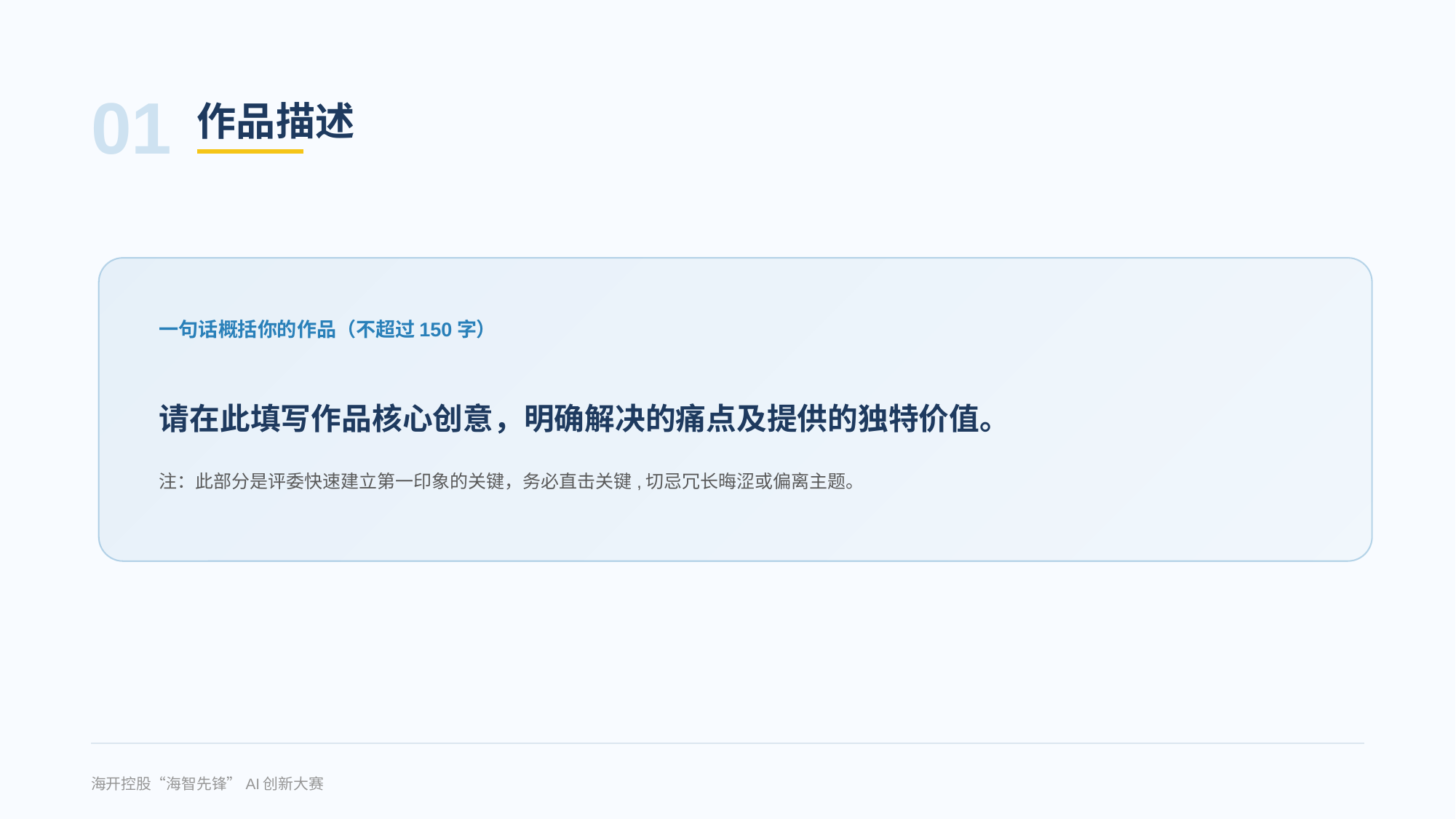

01
作品描述

一句话概括你的作品（不超过150字）
请在此填写作品核心创意，明确解决的痛点及提供的独特价值。

注：此部分是评委快速建立第一印象的关键，务必直击关键,切忌冗长晦涩或偏离主题。
海开控股“海智先锋”AI创新大赛